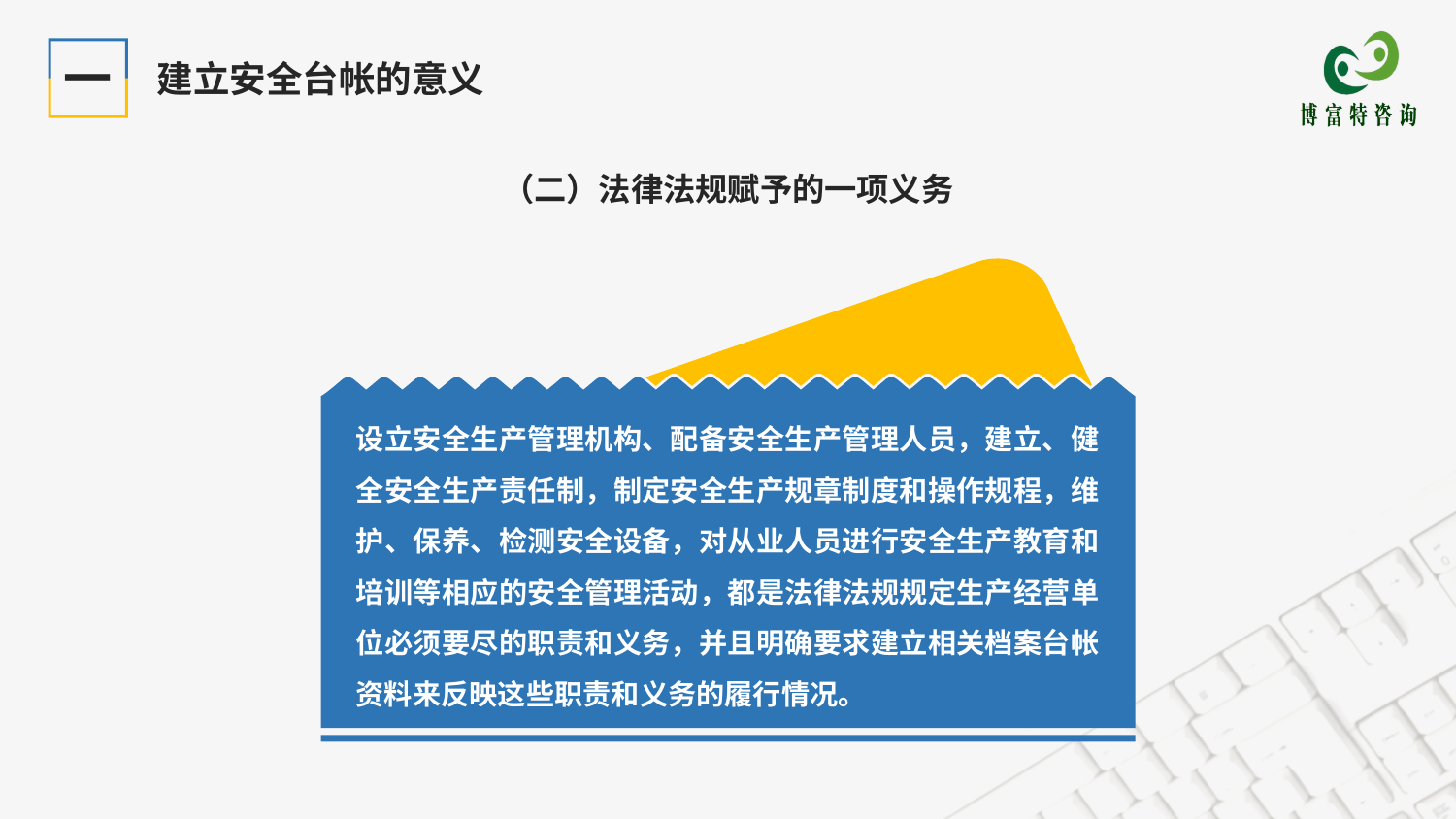

一
建立安全台帐的意义
（二）法律法规赋予的一项义务

设立安全生产管理机构、配备安全生产管理人员，建立、健全安全生产责任制，制定安全生产规章制度和操作规程，维护、保养、检测安全设备，对从业人员进行安全生产教育和培训等相应的安全管理活动，都是法律法规规定生产经营单位必须要尽的职责和义务，并且明确要求建立相关档案台帐资料来反映这些职责和义务的履行情况。